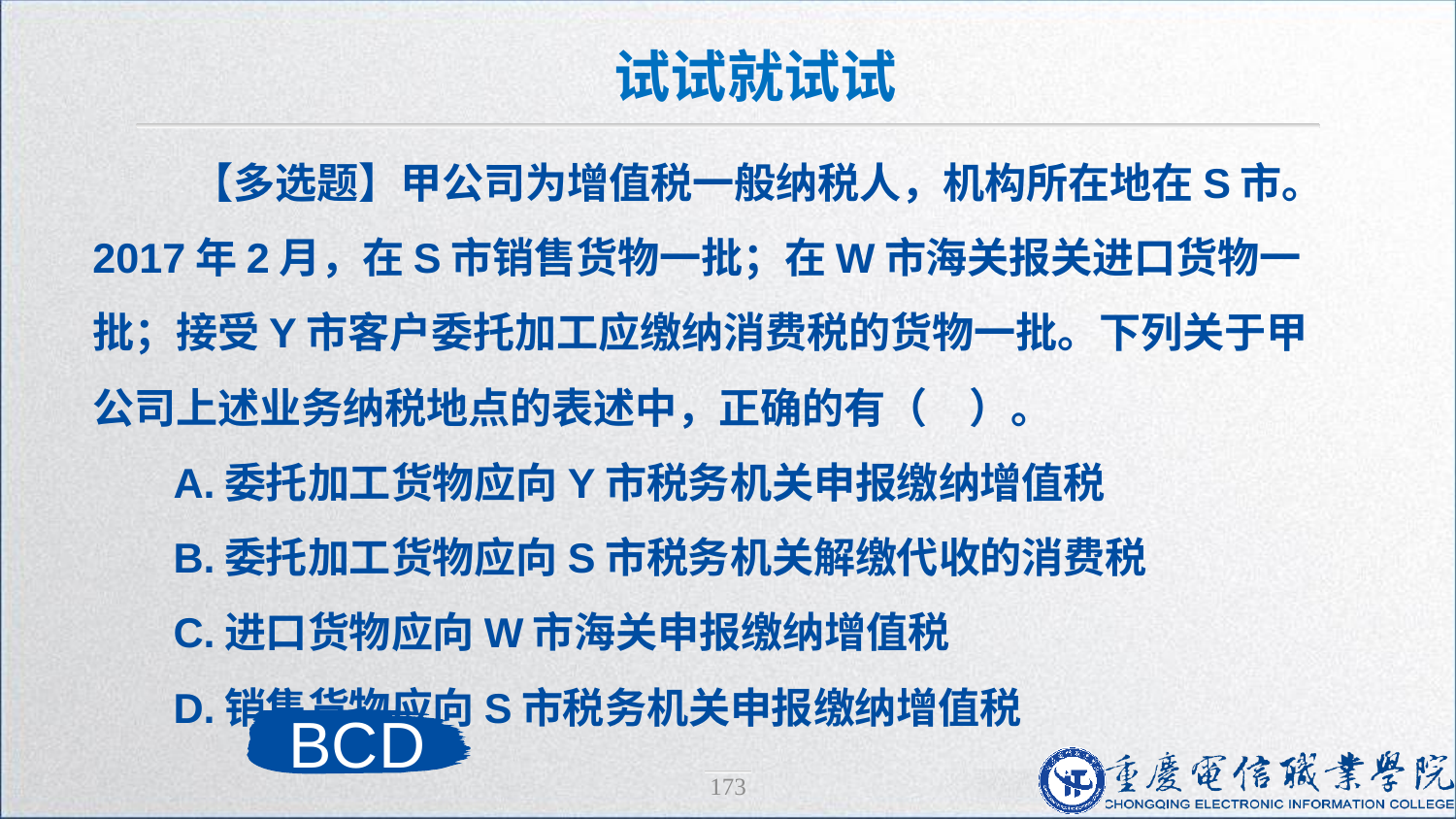

试试就试试
 【多选题】甲公司为增值税一般纳税人，机构所在地在S市。2017年2月，在S市销售货物一批；在W市海关报关进口货物一批；接受Y市客户委托加工应缴纳消费税的货物一批。下列关于甲公司上述业务纳税地点的表述中，正确的有（　）。
A.委托加工货物应向Y市税务机关申报缴纳增值税
B.委托加工货物应向S市税务机关解缴代收的消费税
C.进口货物应向W市海关申报缴纳增值税
D.销售货物应向S市税务机关申报缴纳增值税
BCD

173